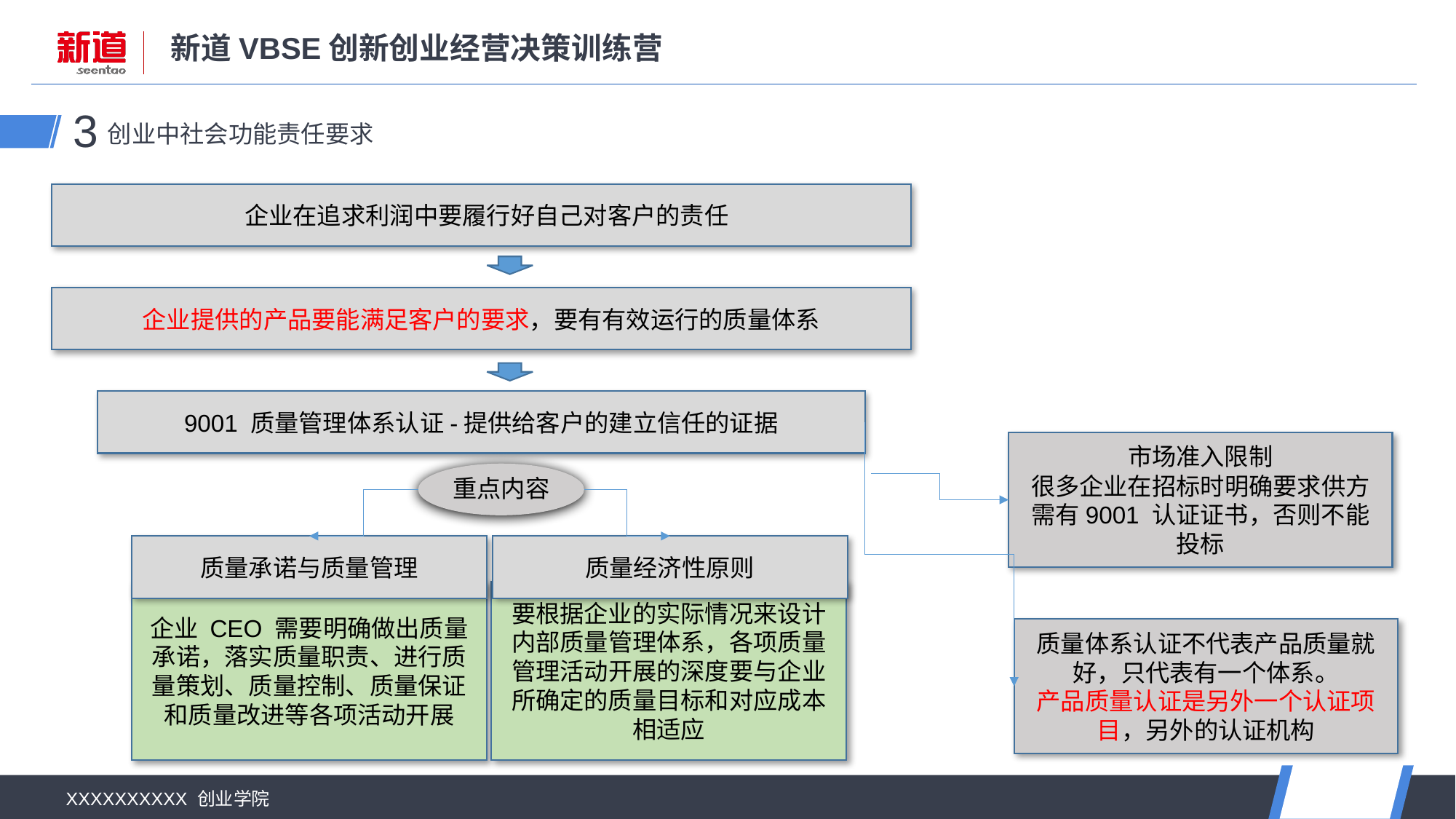

创业中社会功能责任要求
3
 企业在追求利润中要履行好自己对客户的责任

企业提供的产品要能满足客户的要求，要有有效运行的质量体系

9001 质量管理体系认证-提供给客户的建立信任的证据
市场准入限制
很多企业在招标时明确要求供方需有9001 认证证书，否则不能投标

重点内容
质量承诺与质量管理
质量经济性原则
质量体系认证不代表产品质量就好，只代表有一个体系。
产品质量认证是另外一个认证项目，另外的认证机构
企业 CEO 需要明确做出质量承诺，落实质量职责、进行质量策划、质量控制、质量保证和质量改进等各项活动开展
要根据企业的实际情况来设计内部质量管理体系，各项质量管理活动开展的深度要与企业所确定的质量目标和对应成本相适应